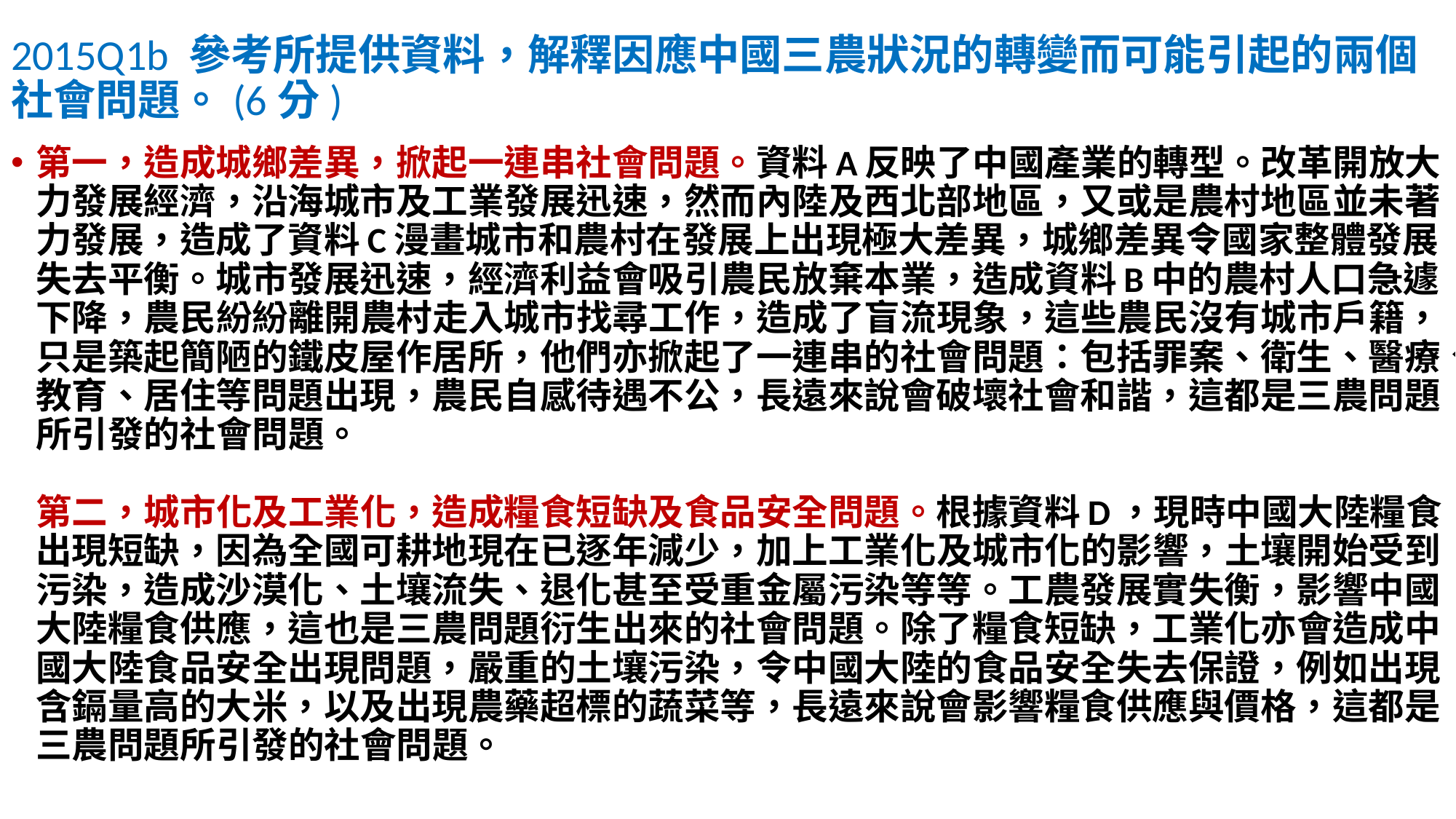

# 2015Q1b 參考所提供資料，解釋因應中國三農狀況的轉變而可能引起的兩個社會問題。(6分)
第一，造成城鄉差異，掀起一連串社會問題。資料A反映了中國產業的轉型。改革開放大力發展經濟，沿海城市及工業發展迅速，然而內陸及西北部地區，又或是農村地區並未著力發展，造成了資料C漫畫城市和農村在發展上出現極大差異，城鄉差異令國家整體發展失去平衡。城市發展迅速，經濟利益會吸引農民放棄本業，造成資料B中的農村人口急遽下降，農民紛紛離開農村走入城市找尋工作，造成了盲流現象，這些農民沒有城市戶籍，只是築起簡陋的鐵皮屋作居所，他們亦掀起了一連串的社會問題：包括罪案、衛生、醫療、教育、居住等問題出現，農民自感待遇不公，長遠來說會破壞社會和諧，這都是三農問題所引發的社會問題。
第二，城市化及工業化，造成糧食短缺及食品安全問題。根據資料D，現時中國大陸糧食出現短缺，因為全國可耕地現在已逐年減少，加上工業化及城市化的影響，土壤開始受到污染，造成沙漠化、土壤流失、退化甚至受重金屬污染等等。工農發展實失衡，影響中國大陸糧食供應，這也是三農問題衍生出來的社會問題。除了糧食短缺，工業化亦會造成中國大陸食品安全出現問題，嚴重的土壤污染，令中國大陸的食品安全失去保證，例如出現含鎘量高的大米，以及出現農藥超標的蔬菜等，長遠來說會影響糧食供應與價格，這都是三農問題所引發的社會問題。